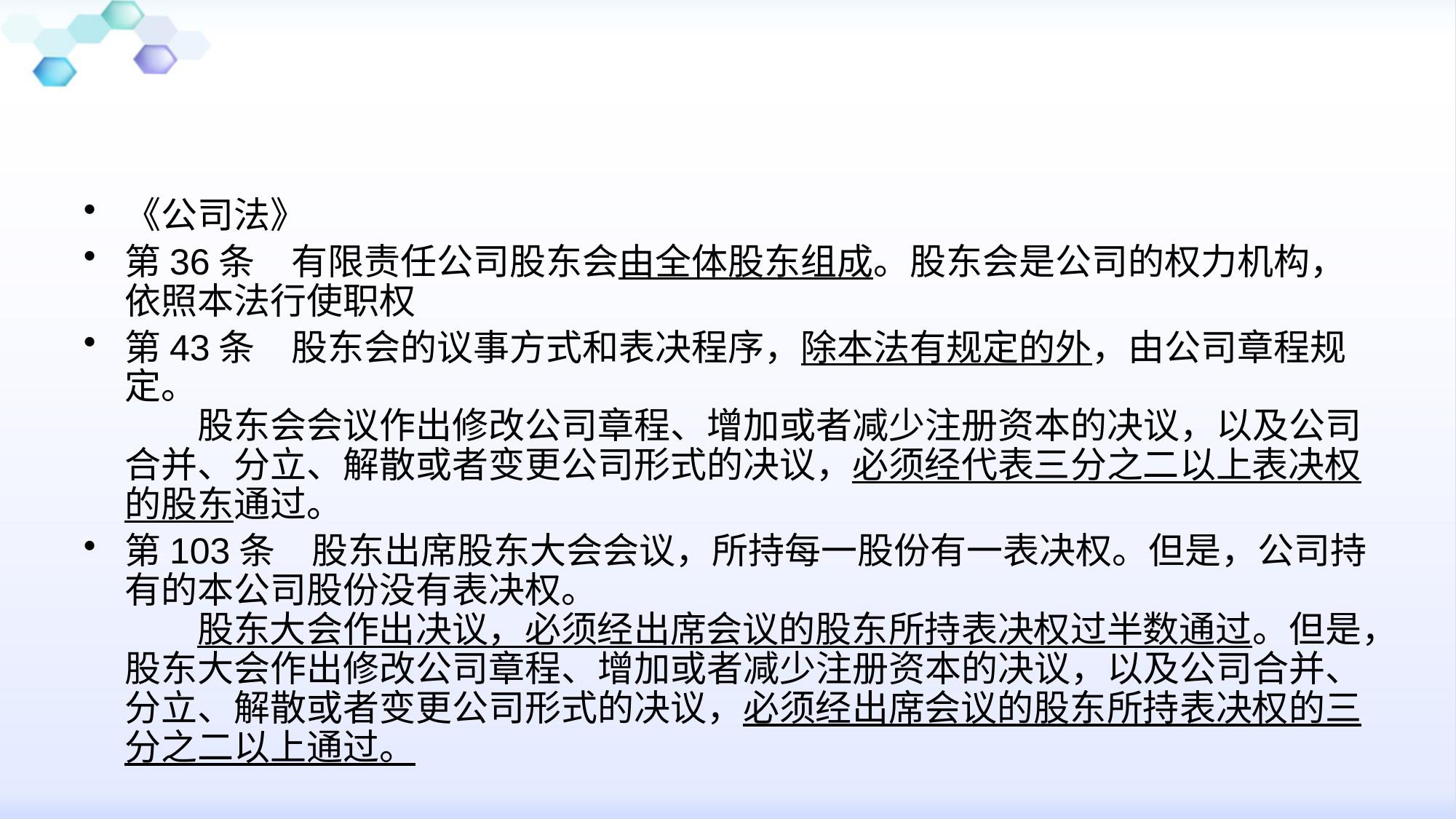

《公司法》
第36条　有限责任公司股东会由全体股东组成。股东会是公司的权力机构，依照本法行使职权
第43条　股东会的议事方式和表决程序，除本法有规定的外，由公司章程规定。
　　股东会会议作出修改公司章程、增加或者减少注册资本的决议，以及公司合并、分立、解散或者变更公司形式的决议，必须经代表三分之二以上表决权的股东通过。
第103条　股东出席股东大会会议，所持每一股份有一表决权。但是，公司持有的本公司股份没有表决权。
　　股东大会作出决议，必须经出席会议的股东所持表决权过半数通过。但是，股东大会作出修改公司章程、增加或者减少注册资本的决议，以及公司合并、分立、解散或者变更公司形式的决议，必须经出席会议的股东所持表决权的三分之二以上通过。